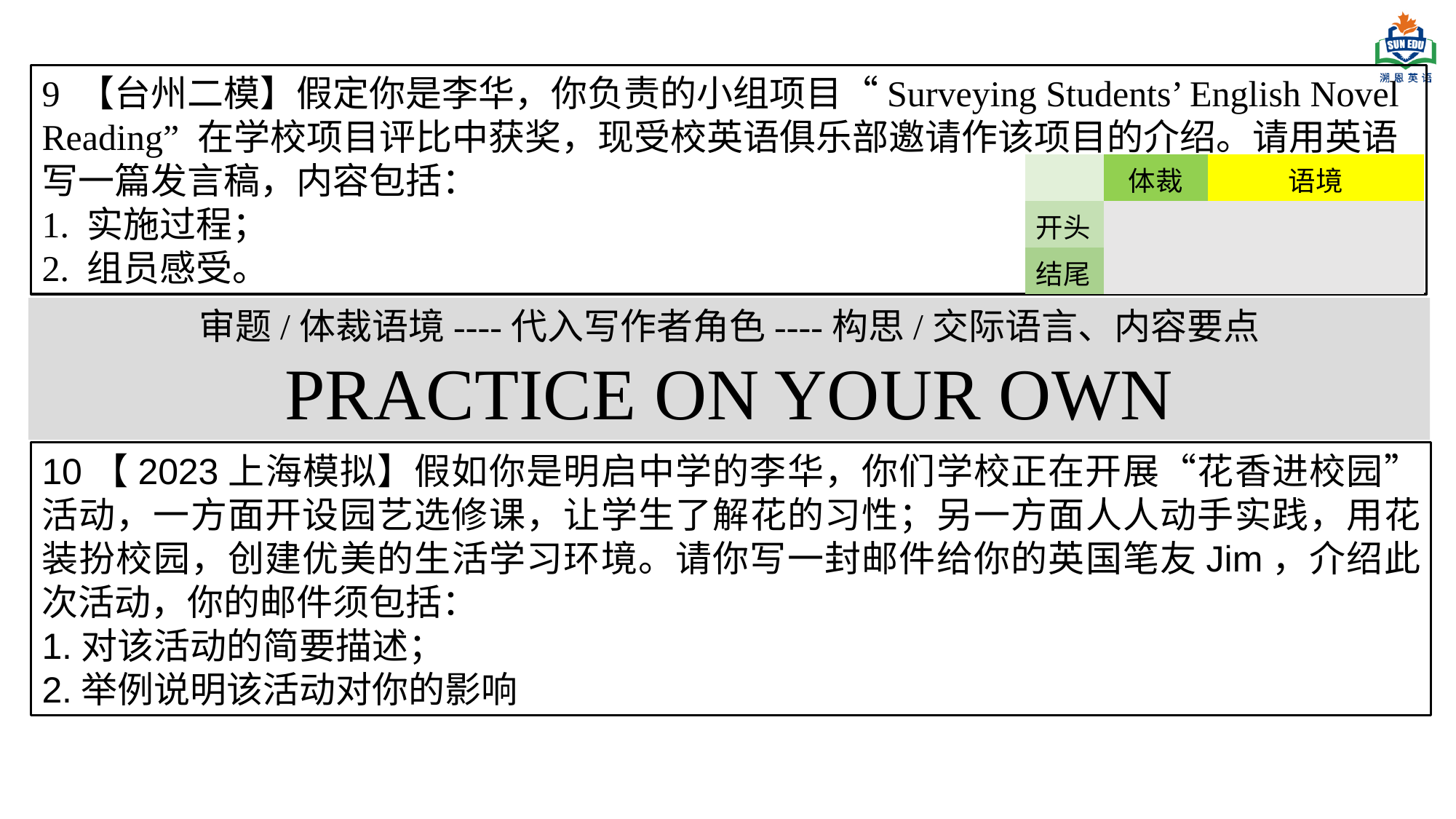

9 【台州二模】假定你是李华，你负责的小组项目“Surveying Students’ English Novel Reading” 在学校项目评比中获奖，现受校英语俱乐部邀请作该项目的介绍。请用英语写一篇发言稿，内容包括：
1. 实施过程；
2. 组员感受。
|  | 体裁 | 语境 |
| --- | --- | --- |
| 开头 |  |  |
| 结尾 |  |  |
审题/体裁语境----代入写作者角色----构思/交际语言、内容要点
PRACTICE ON YOUR OWN
10【2023上海模拟】假如你是明启中学的李华，你们学校正在开展“花香进校园”活动，一方面开设园艺选修课，让学生了解花的习性；另一方面人人动手实践，用花装扮校园，创建优美的生活学习环境。请你写一封邮件给你的英国笔友Jim，介绍此次活动，你的邮件须包括：
1.对该活动的简要描述；
2.举例说明该活动对你的影响